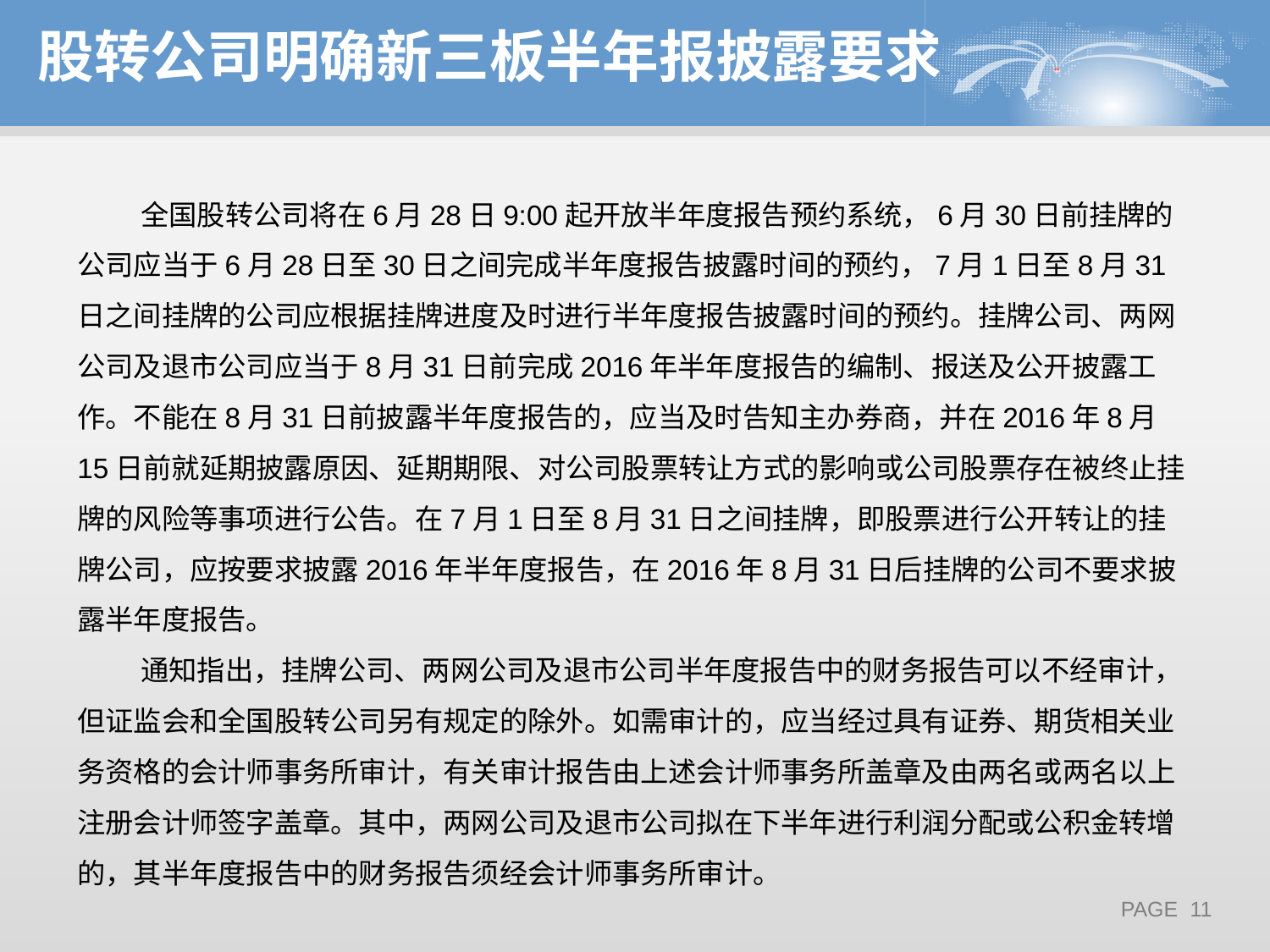

股转公司明确新三板半年报披露要求
全国股转公司将在6月28日9:00起开放半年度报告预约系统，6月30日前挂牌的公司应当于6月28日至30日之间完成半年度报告披露时间的预约，7月1日至8月31日之间挂牌的公司应根据挂牌进度及时进行半年度报告披露时间的预约。挂牌公司、两网公司及退市公司应当于8月31日前完成2016年半年度报告的编制、报送及公开披露工作。不能在8月31日前披露半年度报告的，应当及时告知主办券商，并在2016年8月15日前就延期披露原因、延期期限、对公司股票转让方式的影响或公司股票存在被终止挂牌的风险等事项进行公告。在7月1日至8月31日之间挂牌，即股票进行公开转让的挂牌公司，应按要求披露2016年半年度报告，在2016年8月31日后挂牌的公司不要求披露半年度报告。
通知指出，挂牌公司、两网公司及退市公司半年度报告中的财务报告可以不经审计，但证监会和全国股转公司另有规定的除外。如需审计的，应当经过具有证券、期货相关业务资格的会计师事务所审计，有关审计报告由上述会计师事务所盖章及由两名或两名以上注册会计师签字盖章。其中，两网公司及退市公司拟在下半年进行利润分配或公积金转增的，其半年度报告中的财务报告须经会计师事务所审计。